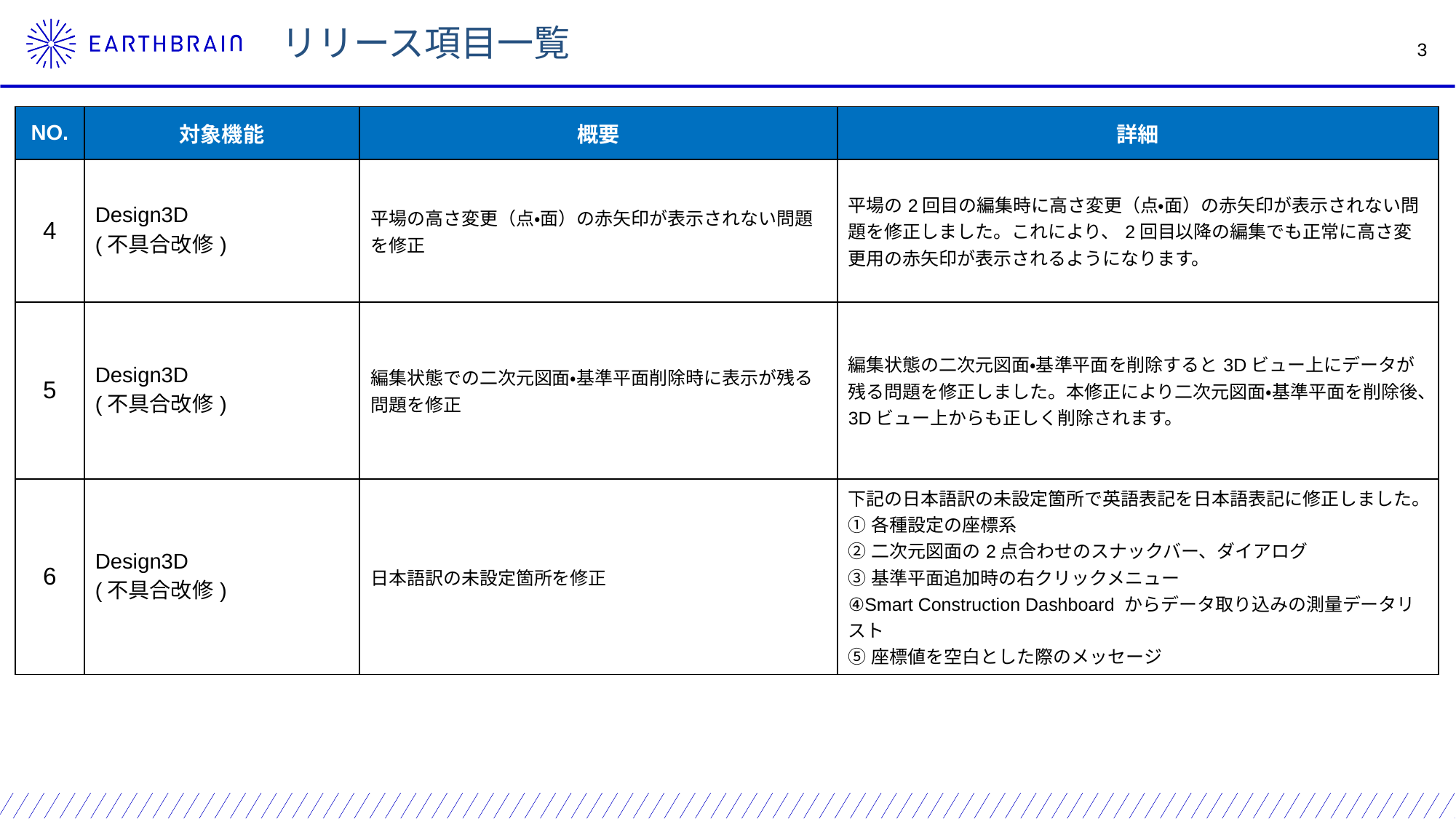

リリース項目一覧
| NO. | 対象機能 | 概要 | 詳細 |
| --- | --- | --- | --- |
| 4 | Design3D (不具合改修) | 平場の高さ変更（点・面）の赤矢印が表示されない問題を修正 | 平場の2回目の編集時に高さ変更（点・面）の赤矢印が表示されない問題を修正しました。これにより、2回目以降の編集でも正常に高さ変更用の赤矢印が表示されるようになります。 |
| 5 | Design3D (不具合改修) | 編集状態での二次元図面・基準平面削除時に表示が残る問題を修正 | 編集状態の二次元図面・基準平面を削除すると3Dビュー上にデータが残る問題を修正しました。本修正により二次元図面・基準平面を削除後、3Dビュー上からも正しく削除されます。 |
| 6 | Design3D (不具合改修) | 日本語訳の未設定箇所を修正 | 下記の日本語訳の未設定箇所で英語表記を日本語表記に修正しました。 ①各種設定の座標系 ②二次元図面の2点合わせのスナックバー、ダイアログ ③基準平面追加時の右クリックメニュー ④Smart Construction Dashboard からデータ取り込みの測量データリスト ⑤座標値を空白とした際のメッセージ |